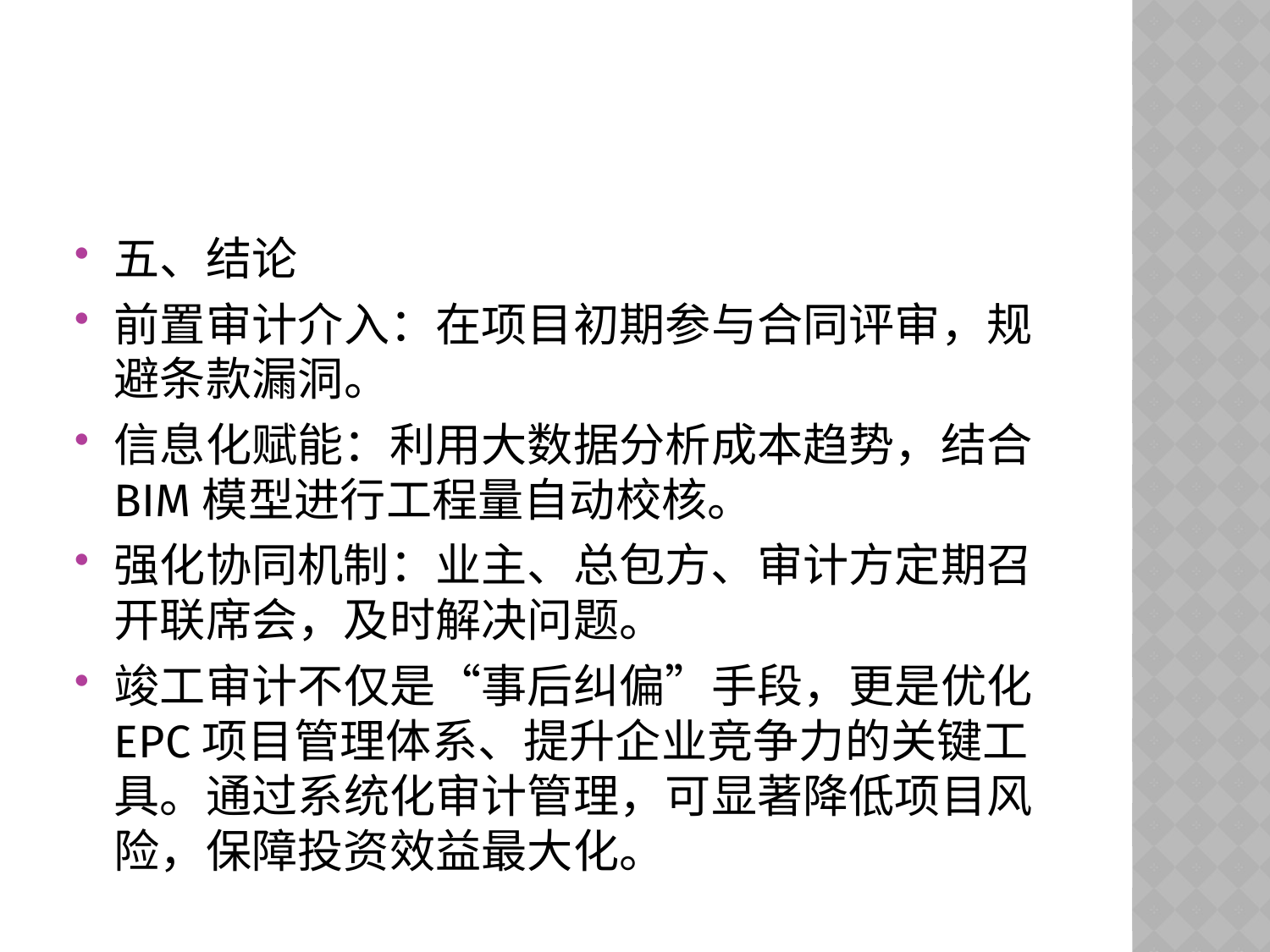

#
五、结论
前置审计介入：在项目初期参与合同评审，规避条款漏洞。
信息化赋能：利用大数据分析成本趋势，结合BIM模型进行工程量自动校核。
强化协同机制：业主、总包方、审计方定期召开联席会，及时解决问题。
竣工审计不仅是“事后纠偏”手段，更是优化EPC项目管理体系、提升企业竞争力的关键工具。通过系统化审计管理，可显著降低项目风险，保障投资效益最大化。